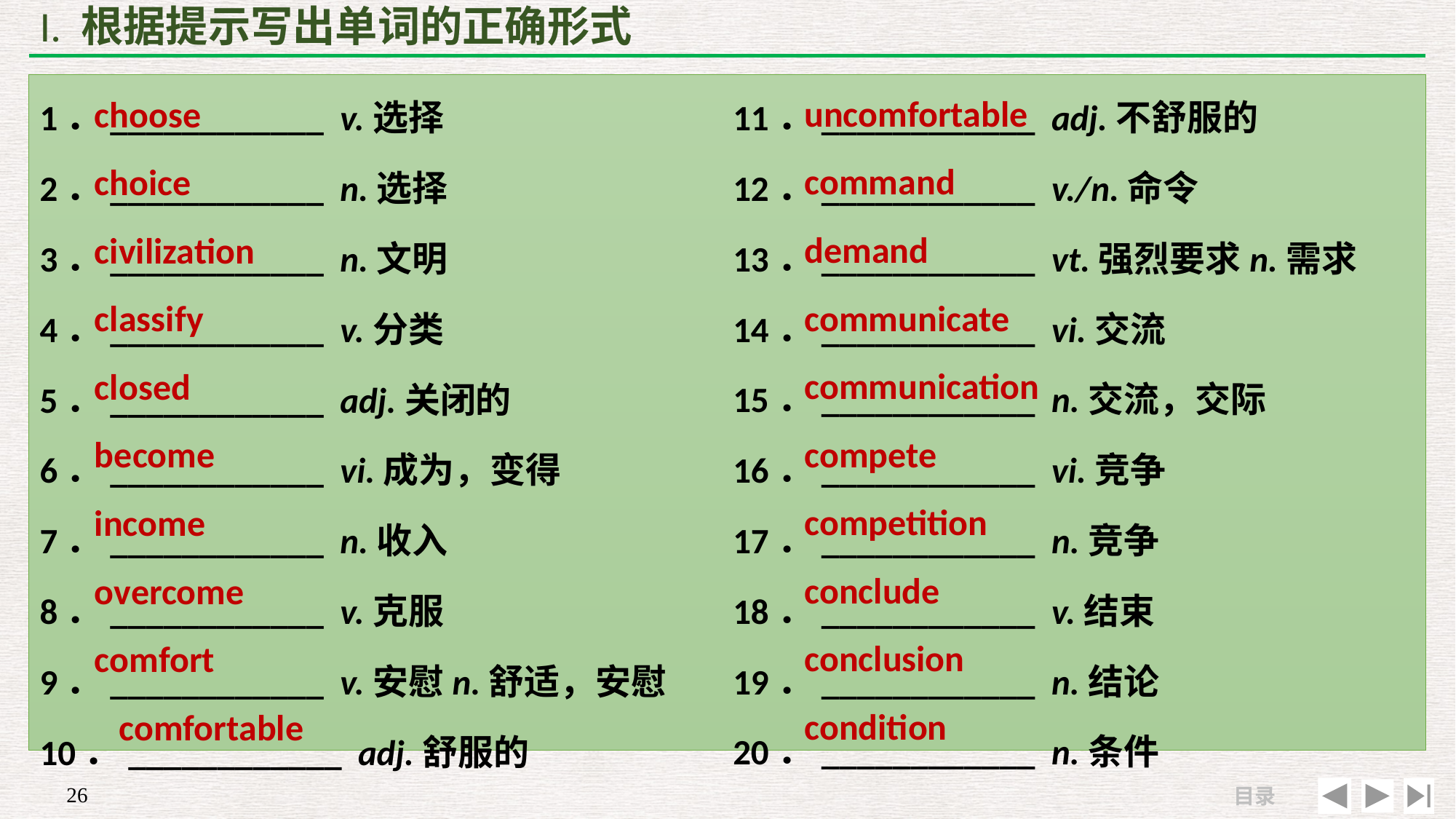

# I. 根据提示写出单词的正确形式
uncomfortable
command
demand
communicate
communication
compete
competition
conclude
conclusion
condition
choose
choice
civilization
classify
closed
become
income
overcome
comfort
   comfortable

1．____________  v.选择
2．____________  n.选择
3．____________  n.文明
4．____________  v.分类
5．____________  adj.关闭的
6．____________  vi.成为，变得
7．____________  n.收入
8．____________  v.克服
9．____________  v.安慰n.舒适，安慰
10．____________  adj.舒服的
11．____________  adj.不舒服的
12．____________  v./n.命令
13．____________  vt.强烈要求n.需求
14．____________  vi.交流
15．____________  n.交流，交际
16．____________  vi.竞争
17．____________  n.竞争
18．____________  v.结束
19．____________  n.结论
20．____________  n.条件